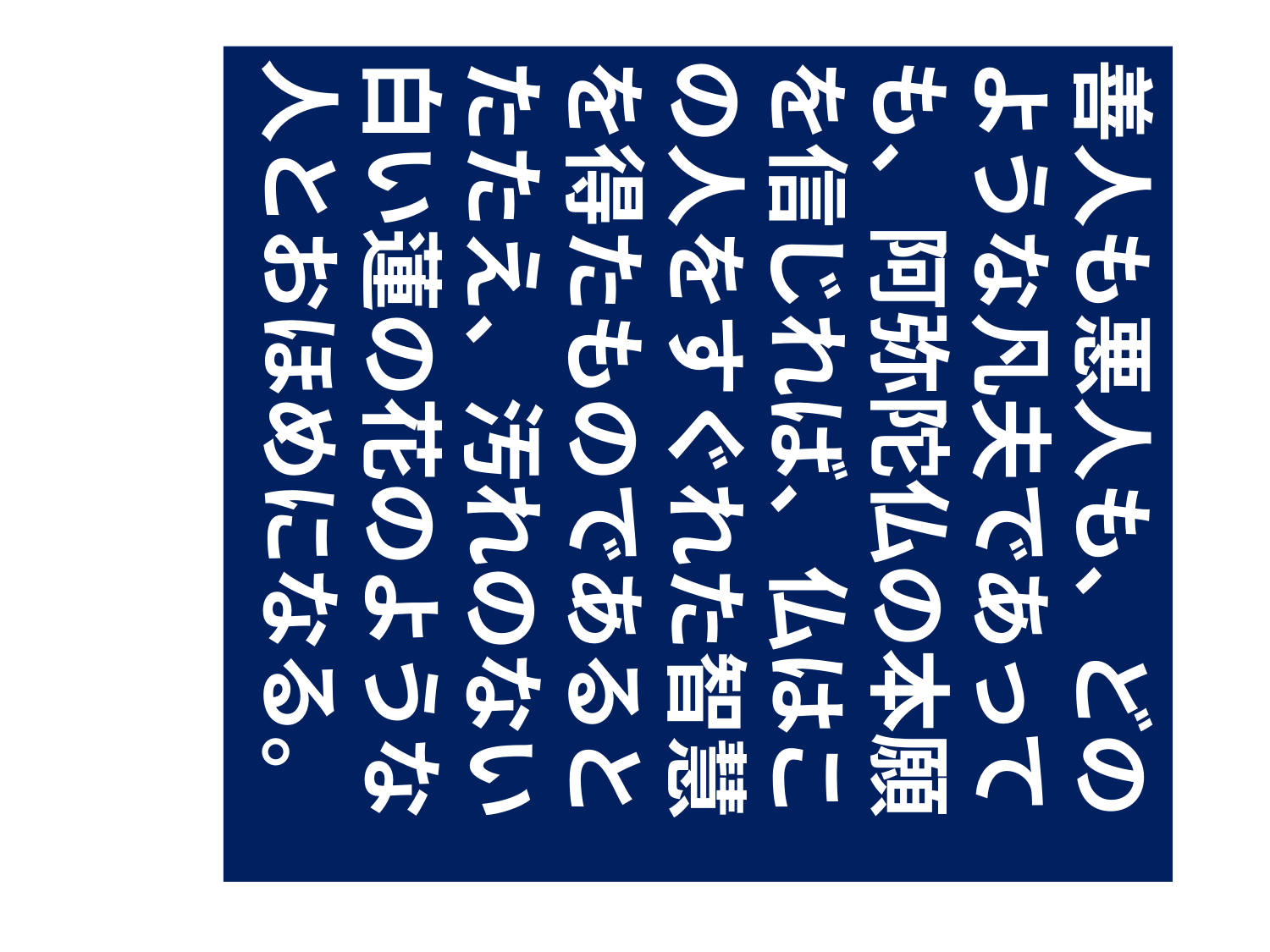

善人も悪人も、どのような凡夫であっても、阿弥陀仏の本願を信じれば、仏はこの人をすぐれた智慧を得たものであるとたたえ、汚れのない白い蓮の花のような人とおほめになる。